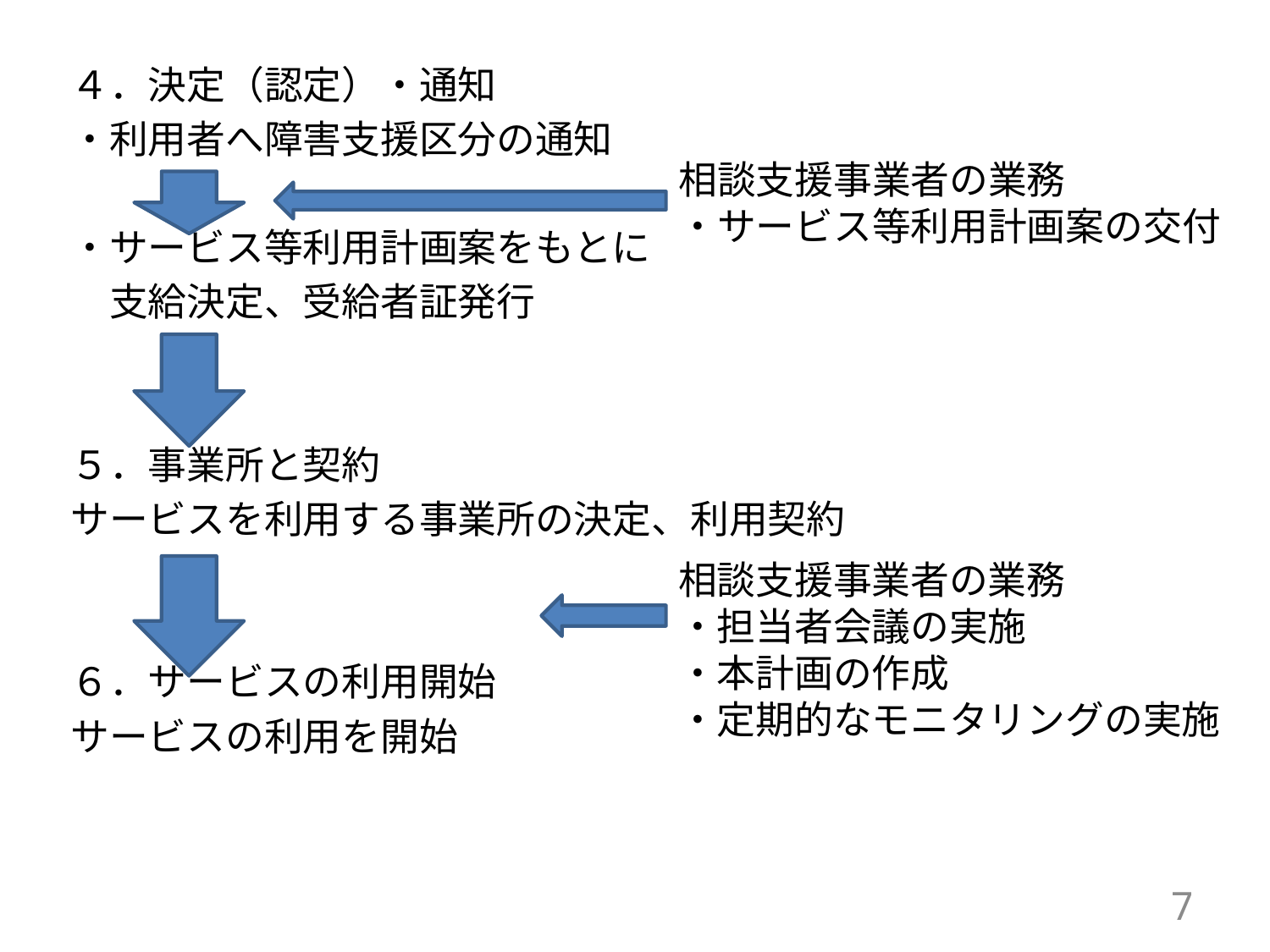

４．決定（認定）・通知
・利用者へ障害支援区分の通知

・サービス等利用計画案をもとに
　支給決定、受給者証発行

５．事業所と契約
サービスを利用する事業所の決定、利用契約

６．サービスの利用開始
サービスの利用を開始

相談支援事業者の業務
・サービス等利用計画案の交付

相談支援事業者の業務
・担当者会議の実施
・本計画の作成
・定期的なモニタリングの実施

7